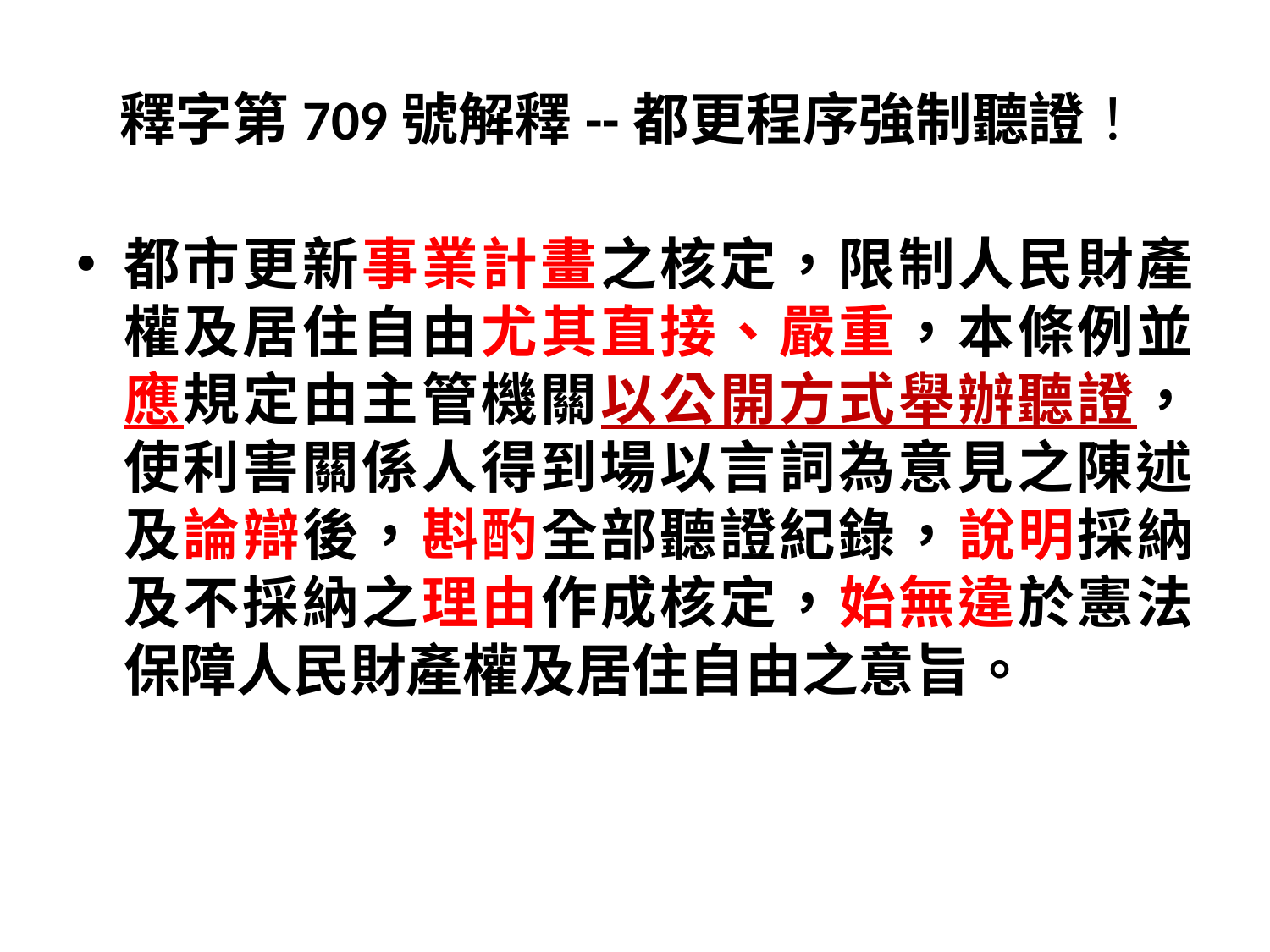

# 釋字第709號解釋--都更程序強制聽證！
都市更新事業計畫之核定，限制人民財產權及居住自由尤其直接、嚴重，本條例並應規定由主管機關以公開方式舉辦聽證，使利害關係人得到場以言詞為意見之陳述及論辯後，斟酌全部聽證紀錄，說明採納及不採納之理由作成核定，始無違於憲法保障人民財產權及居住自由之意旨。